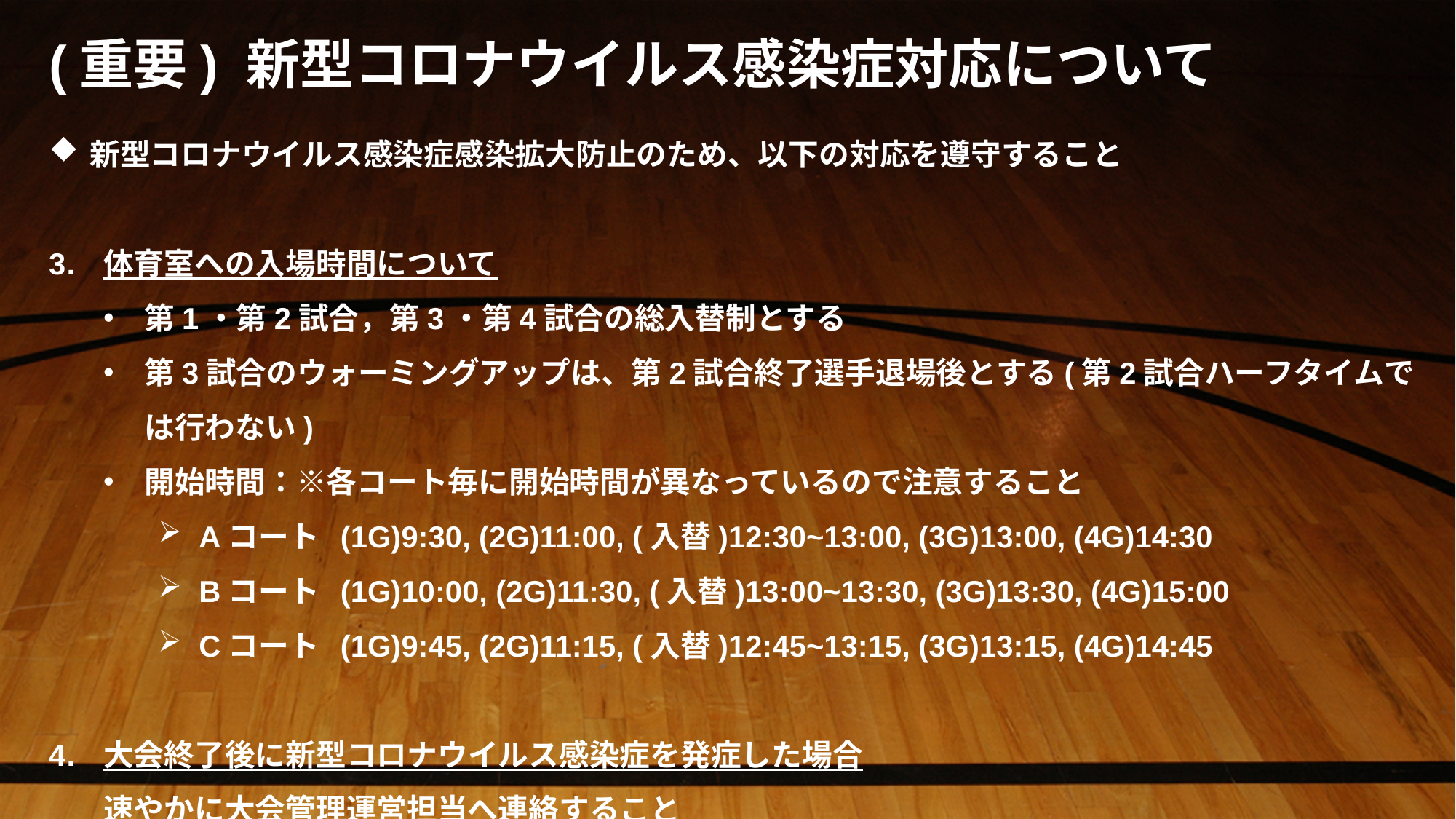

# (重要) 新型コロナウイルス感染症対応について
新型コロナウイルス感染症感染拡大防止のため、以下の対応を遵守すること

体育室への入場時間について
第1・第2試合，第3・第4試合の総入替制とする
第3試合のウォーミングアップは、第2試合終了選手退場後とする(第2試合ハーフタイムでは行わない)
開始時間：※各コート毎に開始時間が異なっているので注意すること
Aコート  (1G)9:30, (2G)11:00, (入替)12:30~13:00, (3G)13:00, (4G)14:30
Bコート  (1G)10:00, (2G)11:30, (入替)13:00~13:30, (3G)13:30, (4G)15:00
Cコート  (1G)9:45, (2G)11:15, (入替)12:45~13:15, (3G)13:15, (4G)14:45

大会終了後に新型コロナウイルス感染症を発症した場合
速やかに大会管理運営担当へ連絡すること